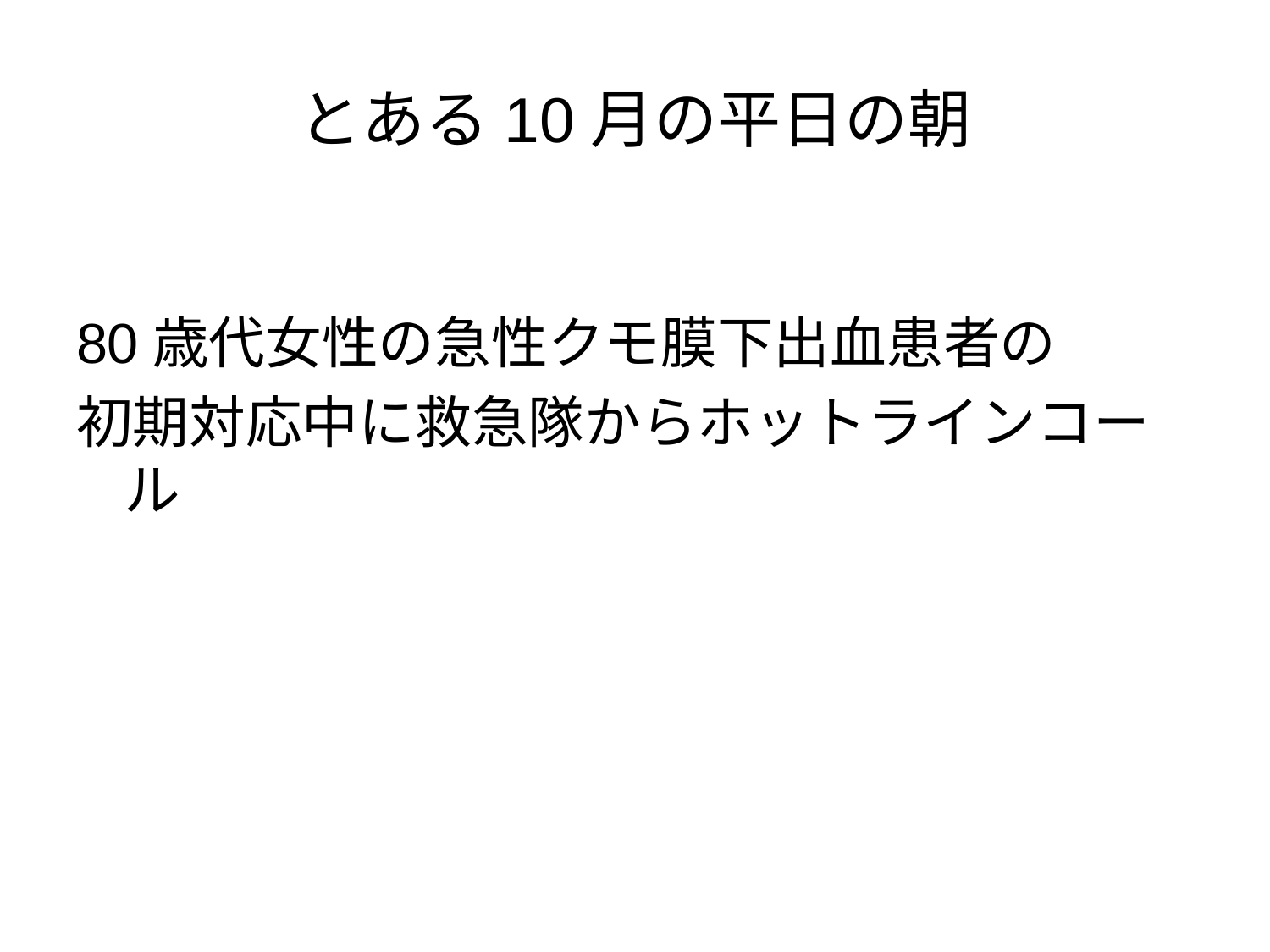

# とある10月の平日の朝

80歳代女性の急性クモ膜下出血患者の
初期対応中に救急隊からホットラインコール